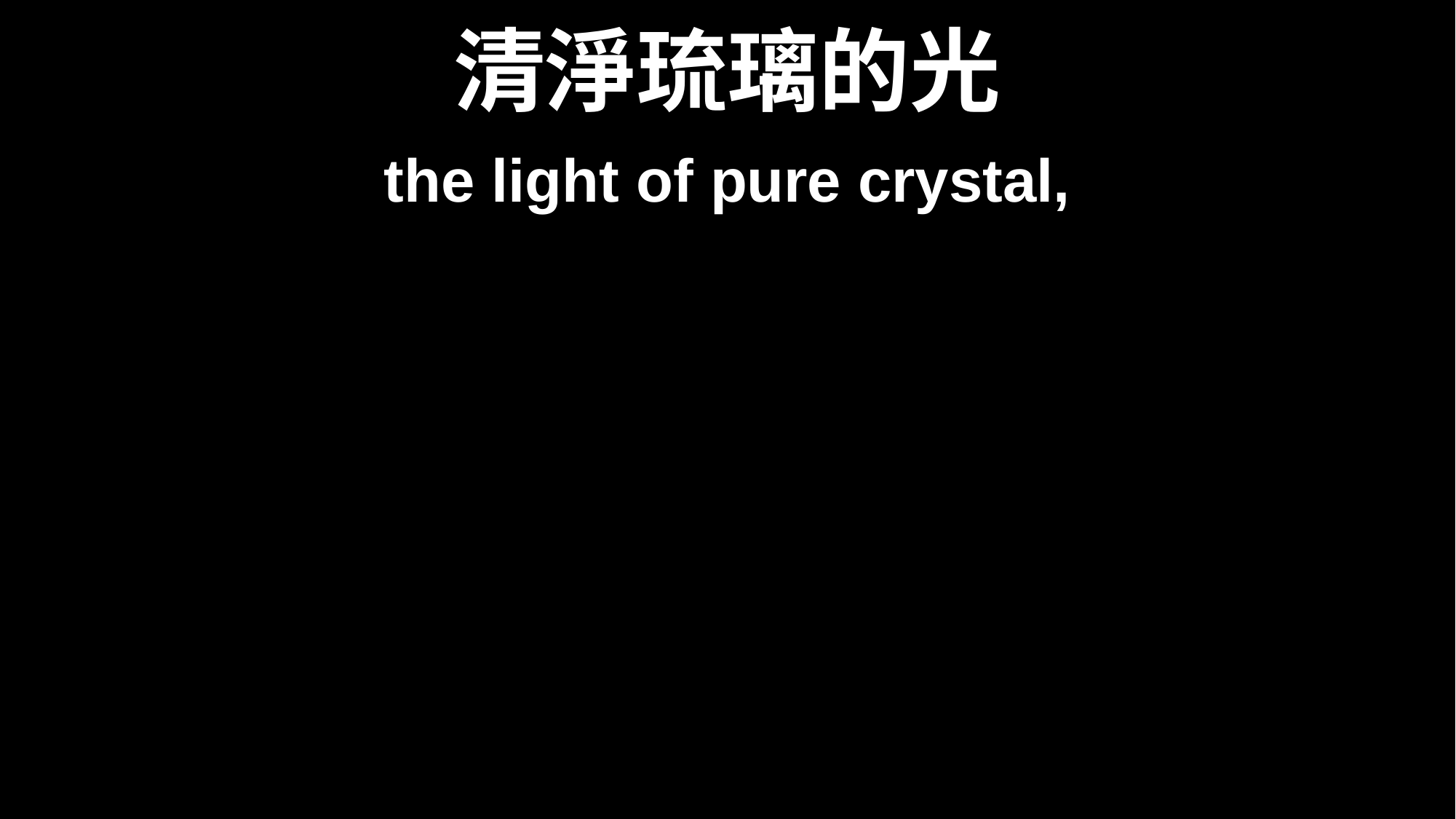

# 清淨琉璃的光
the light of pure crystal,